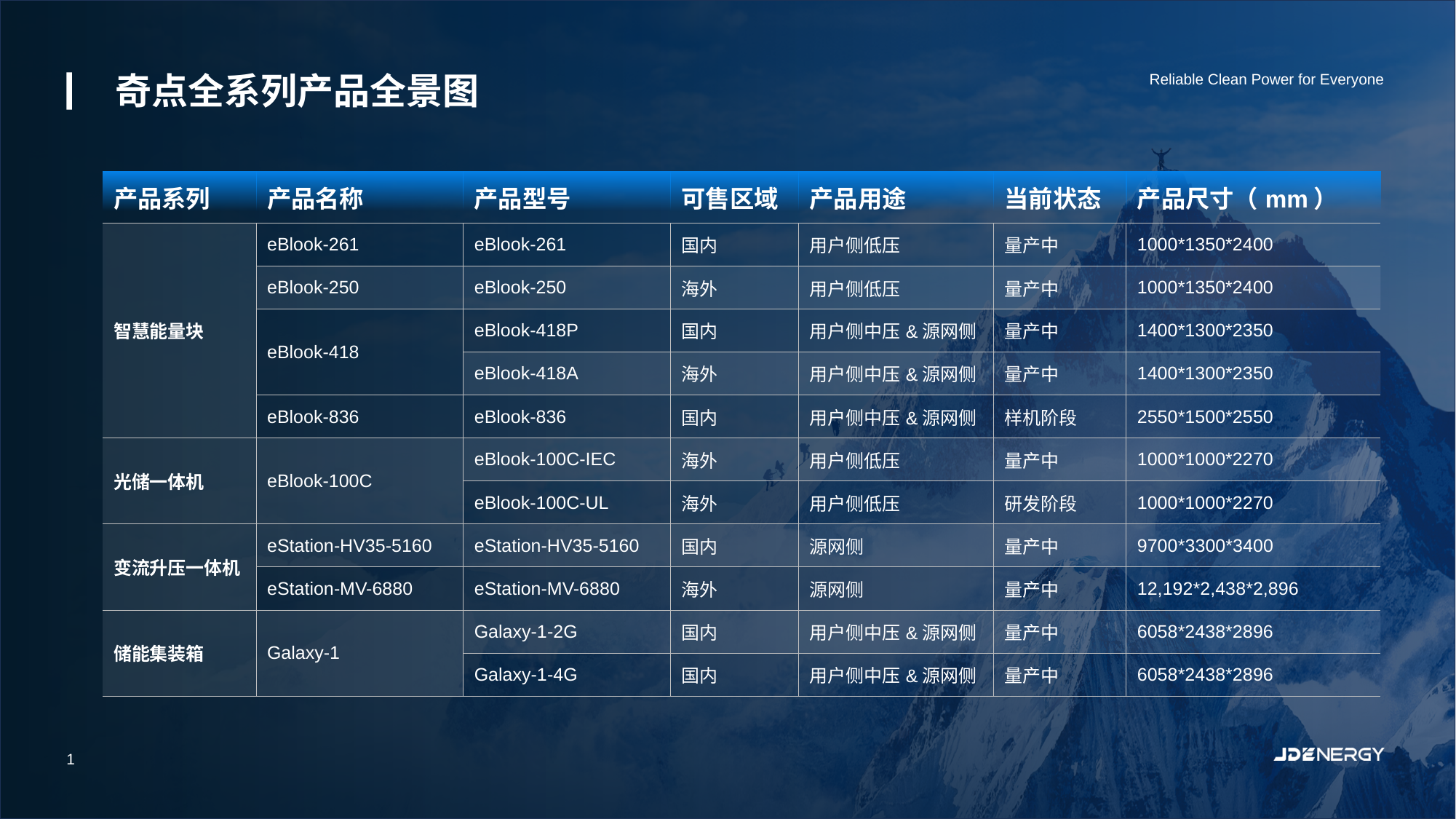

奇点全系列产品全景图
| 产品系列 | 产品名称 | 产品型号 | 可售区域 | 产品用途 | 当前状态 | 产品尺寸（mm） |
| --- | --- | --- | --- | --- | --- | --- |
| 智慧能量块 | eBlook-261 | eBlook-261 | 国内 | 用户侧低压 | 量产中 | 1000\*1350\*2400 |
|  | eBlook-250 | eBlook-250 | 海外 | 用户侧低压 | 量产中 | 1000\*1350\*2400 |
|  | eBlook-418 | eBlook-418P | 国内 | 用户侧中压&源网侧 | 量产中 | 1400\*1300\*2350 |
|  |  | eBlook-418A | 海外 | 用户侧中压&源网侧 | 量产中 | 1400\*1300\*2350 |
|  | eBlook-836 | eBlook-836 | 国内 | 用户侧中压&源网侧 | 样机阶段 | 2550\*1500\*2550 |
| 光储一体机 | eBlook-100C | eBlook-100C-IEC | 海外 | 用户侧低压 | 量产中 | 1000\*1000\*2270 |
|  |  | eBlook-100C-UL | 海外 | 用户侧低压 | 研发阶段 | 1000\*1000\*2270 |
| 变流升压一体机 | eStation-HV35-5160 | eStation-HV35-5160 | 国内 | 源网侧 | 量产中 | 9700\*3300\*3400 |
|  | eStation-MV-6880 | eStation-MV-6880 | 海外 | 源网侧 | 量产中 | 12,192\*2,438\*2,896 |
| 储能集装箱 | Galaxy-1 | Galaxy-1-2G | 国内 | 用户侧中压&源网侧 | 量产中 | 6058\*2438\*2896 |
|  |  | Galaxy-1-4G | 国内 | 用户侧中压&源网侧 | 量产中 | 6058\*2438\*2896 |
1